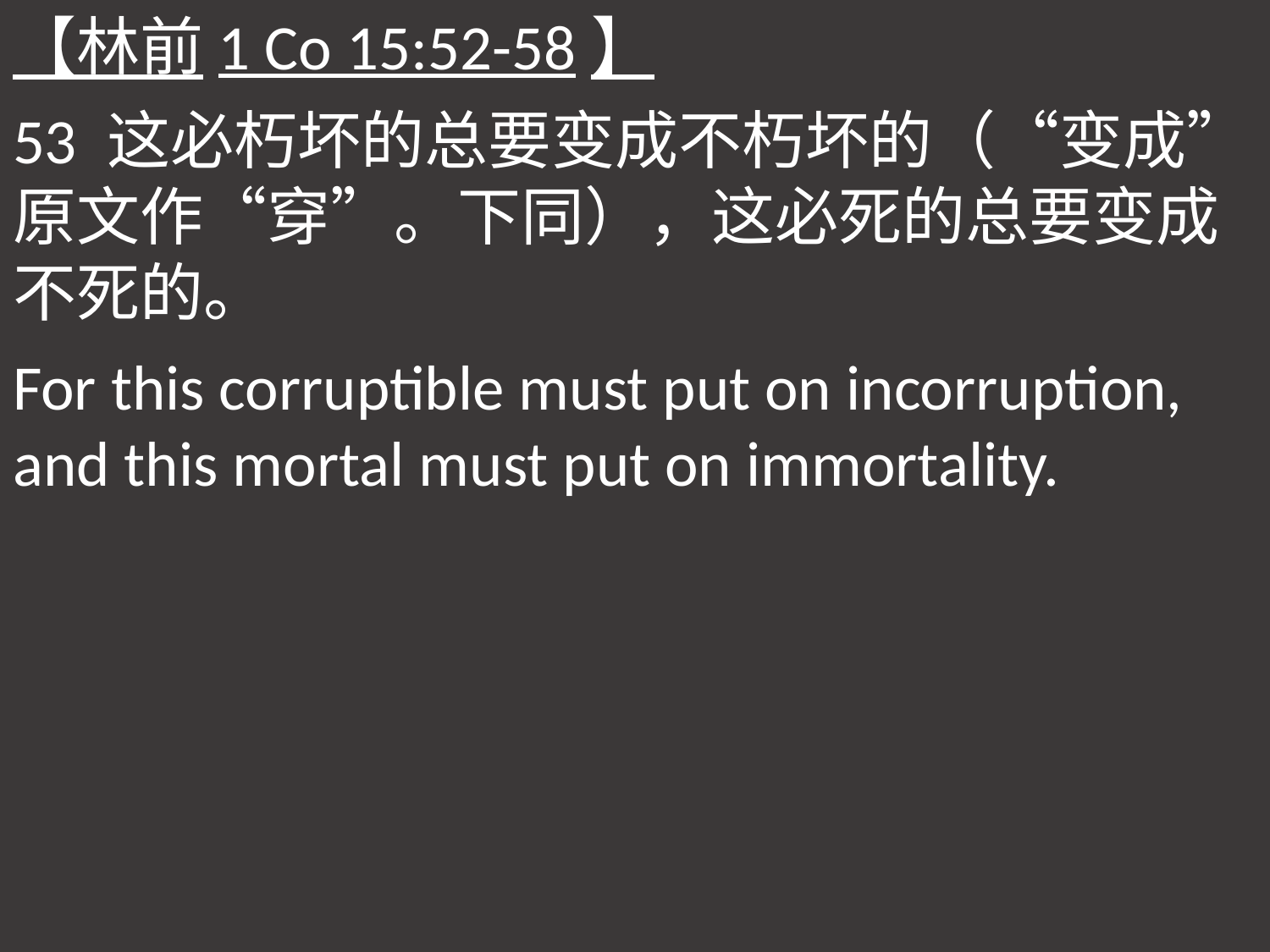

【林前1 Co 15:52-58】
53 这必朽坏的总要变成不朽坏的（“变成”原文作“穿”。下同），这必死的总要变成不死的。
For this corruptible must put on incorruption, and this mortal must put on immortality.